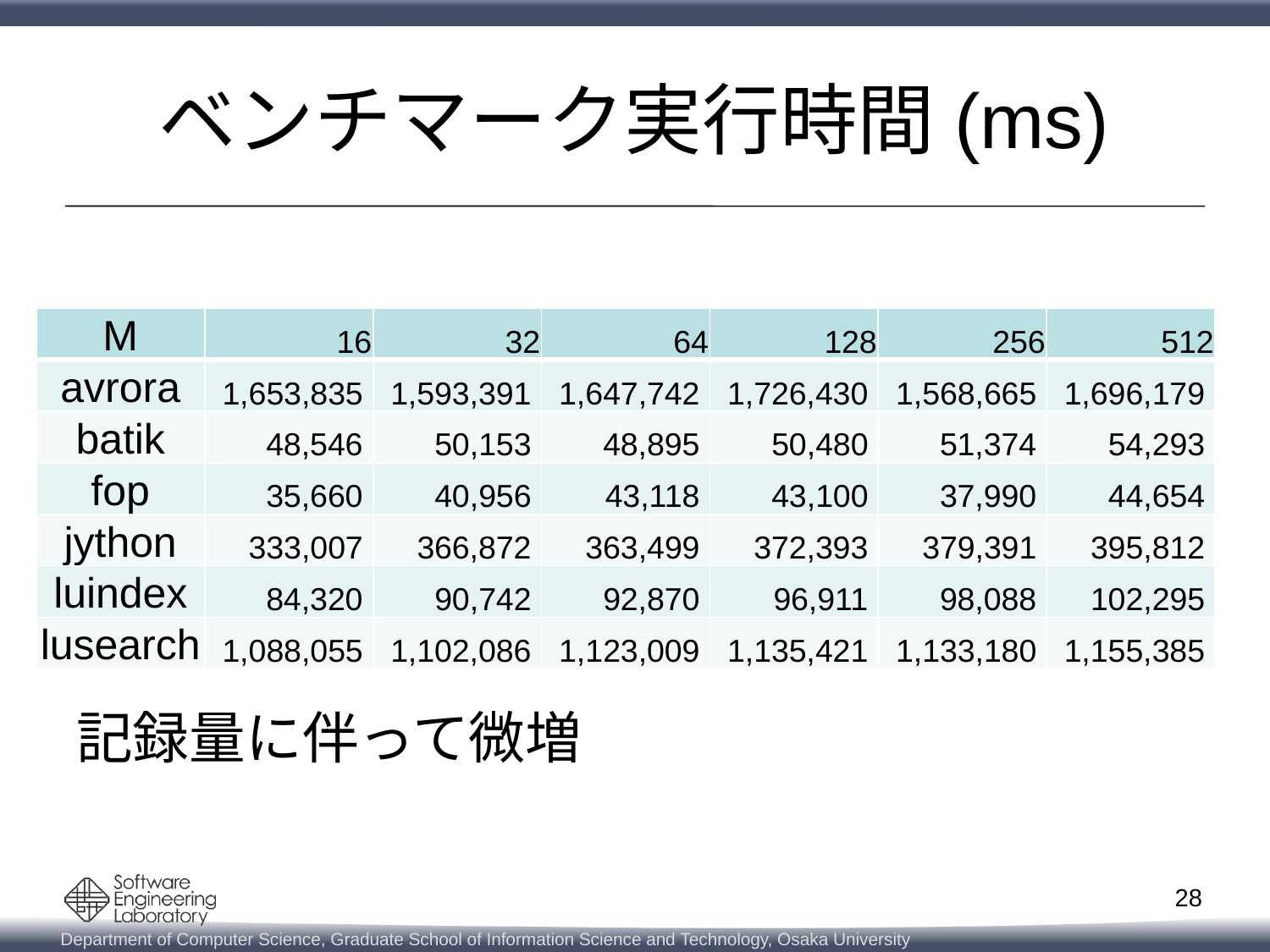

# ベンチマーク実行時間(ms)

記録量に伴って微増
| M | 16 | 32 | 64 | 128 | 256 | 512 |
| --- | --- | --- | --- | --- | --- | --- |
| avrora | 1,653,835 | 1,593,391 | 1,647,742 | 1,726,430 | 1,568,665 | 1,696,179 |
| batik | 48,546 | 50,153 | 48,895 | 50,480 | 51,374 | 54,293 |
| fop | 35,660 | 40,956 | 43,118 | 43,100 | 37,990 | 44,654 |
| jython | 333,007 | 366,872 | 363,499 | 372,393 | 379,391 | 395,812 |
| luindex | 84,320 | 90,742 | 92,870 | 96,911 | 98,088 | 102,295 |
| lusearch | 1,088,055 | 1,102,086 | 1,123,009 | 1,135,421 | 1,133,180 | 1,155,385 |
28